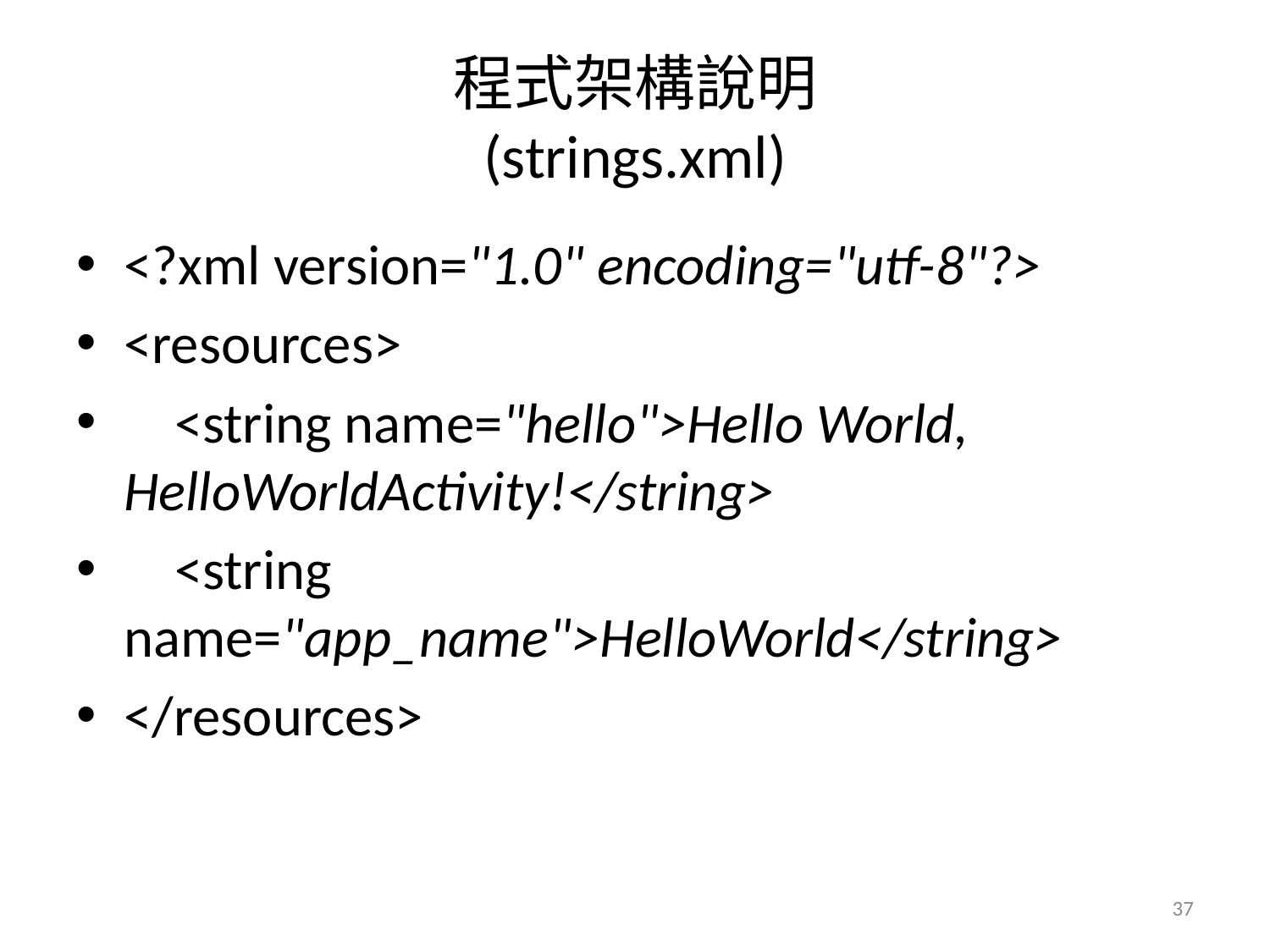

# 程式架構說明 (strings.xml)
<?xml version="1.0" encoding="utf-8"?>
<resources>
    <string name="hello">Hello World, HelloWorldActivity!</string>
    <string name="app_name">HelloWorld</string>
</resources>

37